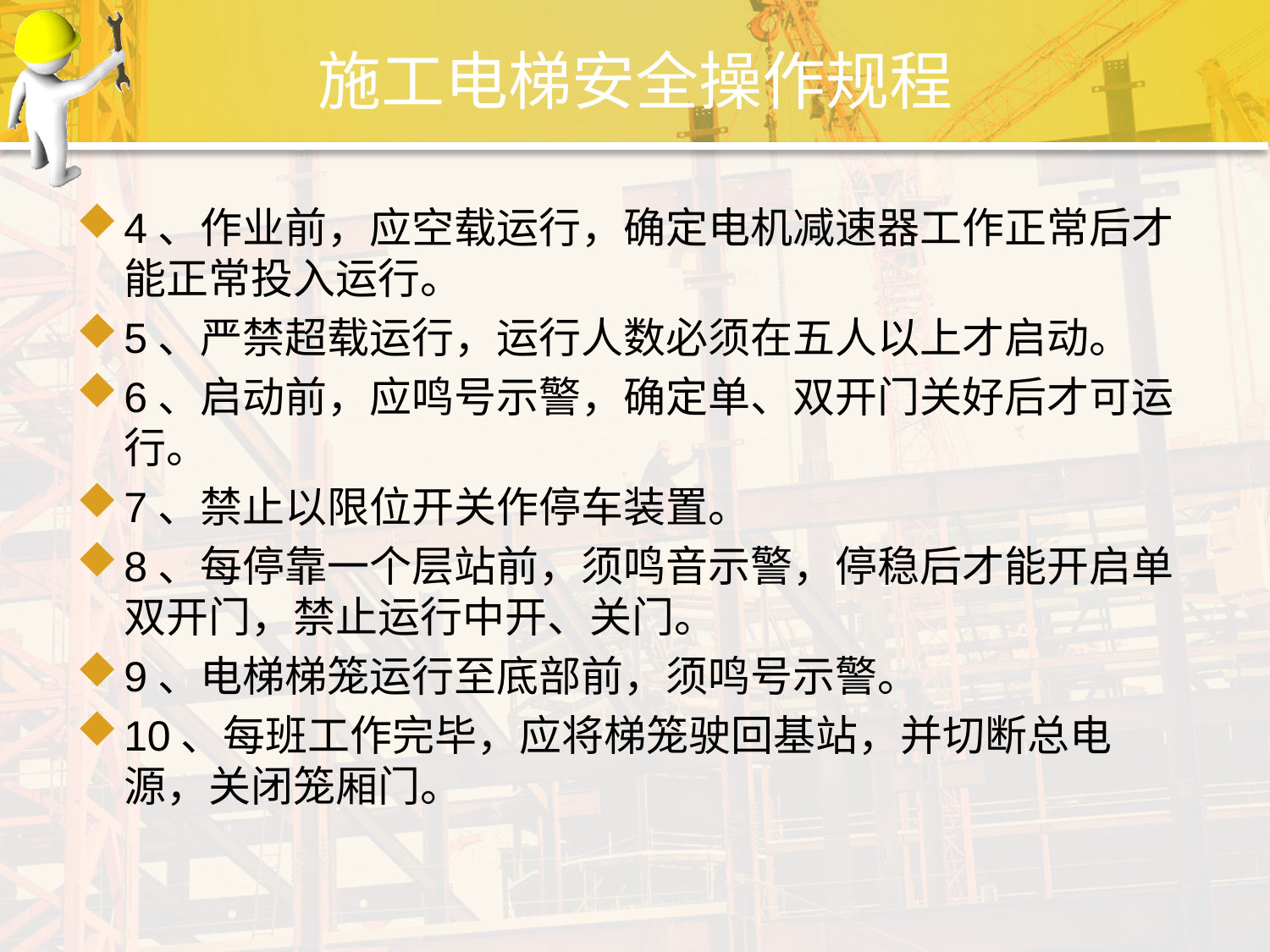

# 施工电梯安全操作规程
4、作业前，应空载运行，确定电机减速器工作正常后才能正常投入运行。
5、严禁超载运行，运行人数必须在五人以上才启动。
6、启动前，应鸣号示警，确定单、双开门关好后才可运行。
7、禁止以限位开关作停车装置。
8、每停靠一个层站前，须鸣音示警，停稳后才能开启单双开门，禁止运行中开、关门。
9、电梯梯笼运行至底部前，须鸣号示警。
10、每班工作完毕，应将梯笼驶回基站，并切断总电源，关闭笼厢门。